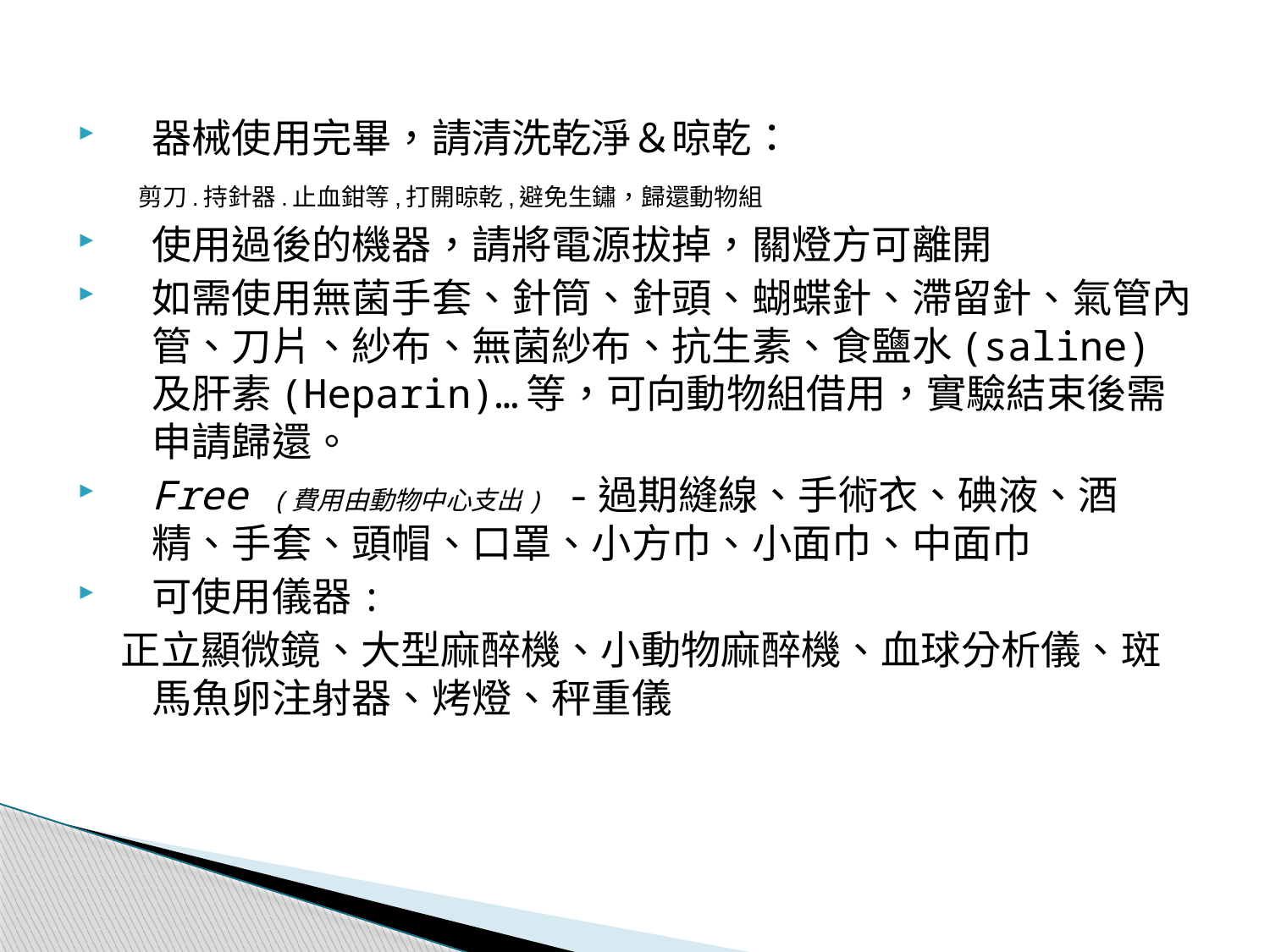

器械使用完畢，請清洗乾淨＆晾乾：
      剪刀.持針器.止血鉗等,打開晾乾,避免生鏽，歸還動物組
使用過後的機器，請將電源拔掉，關燈方可離開
如需使用無菌手套、針筒、針頭、蝴蝶針、滯留針、氣管內管、刀片、紗布、無菌紗布、抗生素、食鹽水(saline) 及肝素(Heparin)…等，可向動物組借用，實驗結束後需申請歸還。
Free (費用由動物中心支出) -過期縫線、手術衣、碘液、酒精、手套、頭帽、口罩、小方巾、小面巾、中面巾
可使用儀器:
    正立顯微鏡、大型麻醉機、小動物麻醉機、血球分析儀、斑馬魚卵注射器、烤燈、秤重儀